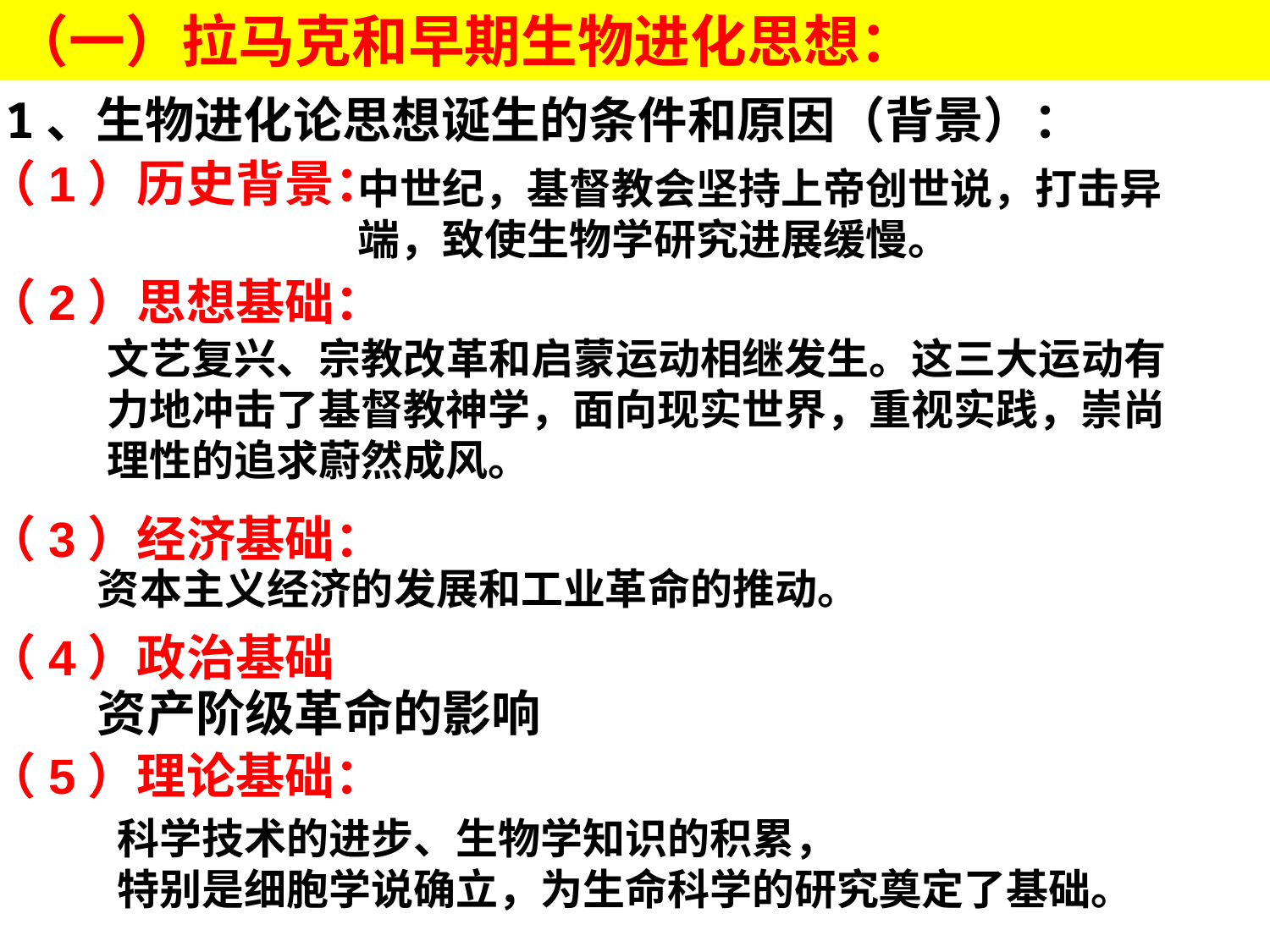

（一）拉马克和早期生物进化思想：
1、生物进化论思想诞生的条件和原因（背景）：
（1）历史背景：

（2）思想基础：

（3）经济基础：

（4）政治基础

（5）理论基础：
中世纪，基督教会坚持上帝创世说，打击异端，致使生物学研究进展缓慢。
文艺复兴、宗教改革和启蒙运动相继发生。这三大运动有力地冲击了基督教神学，面向现实世界，重视实践，崇尚理性的追求蔚然成风。
资本主义经济的发展和工业革命的推动。
资产阶级革命的影响
科学技术的进步、生物学知识的积累，
特别是细胞学说确立，为生命科学的研究奠定了基础。